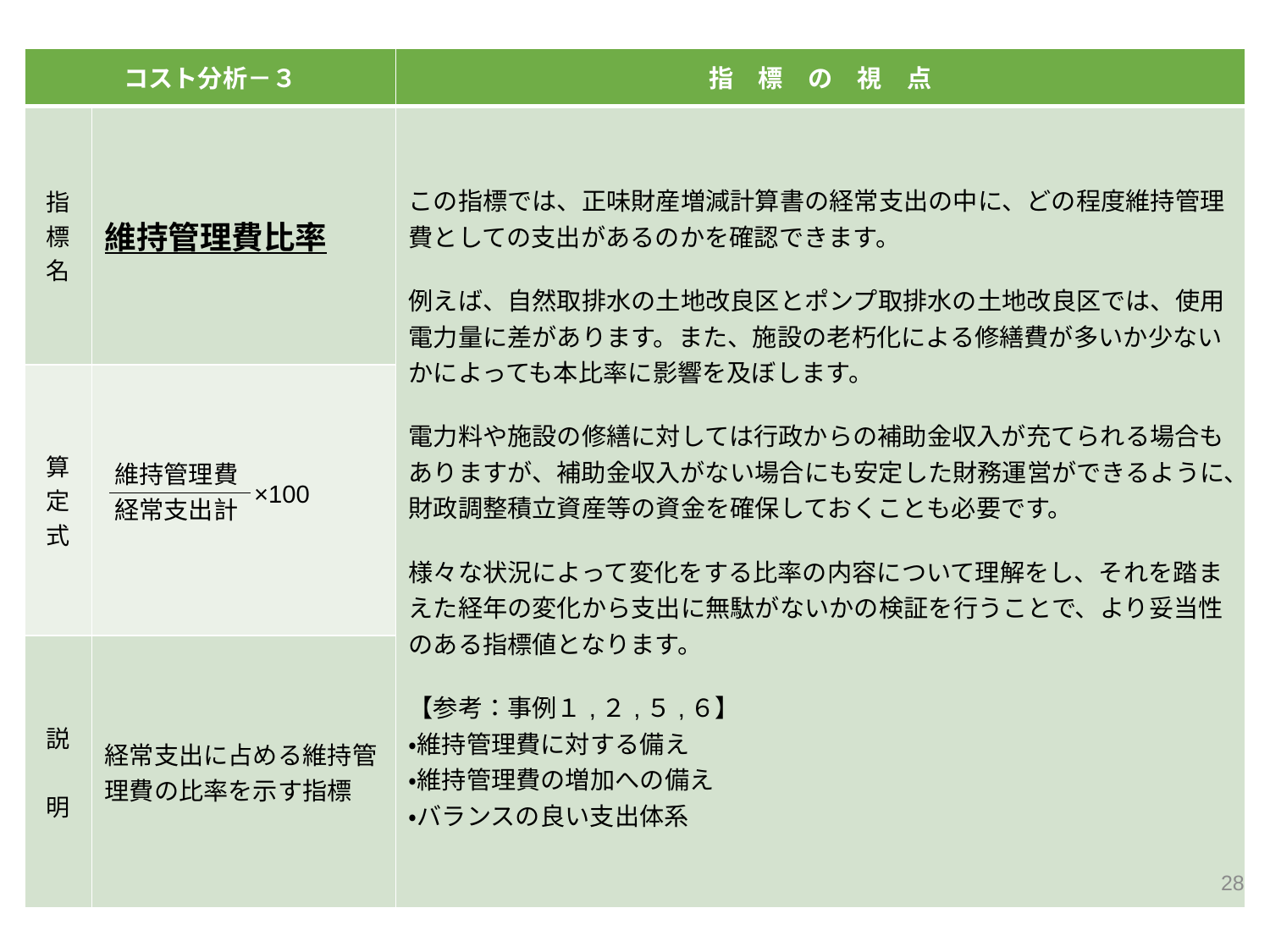

| コスト分析－３ |  | 指　標　の　視　点 |
| --- | --- | --- |
| 指標名 | 維持管理費比率 | この指標では、正味財産増減計算書の経常支出の中に、どの程度維持管理費としての支出があるのかを確認できます。 例えば、自然取排水の土地改良区とポンプ取排水の土地改良区では、使用電力量に差があります。また、施設の老朽化による修繕費が多いか少ないかによっても本比率に影響を及ぼします。 電力料や施設の修繕に対しては行政からの補助金収入が充てられる場合もありますが、補助金収入がない場合にも安定した財務運営ができるように、財政調整積立資産等の資金を確保しておくことも必要です。 様々な状況によって変化をする比率の内容について理解をし、それを踏まえた経年の変化から支出に無駄がないかの検証を行うことで、より妥当性のある指標値となります。 【参考：事例１,２,５,６】 ・維持管理費に対する備え ・維持管理費の増加への備え ・バランスの良い支出体系 |
| 算定式 | 維持管理費 ×100 経常支出計 |  |
| 説　明 | 経常支出に占める維持管理費の比率を示す指標 |  |
28